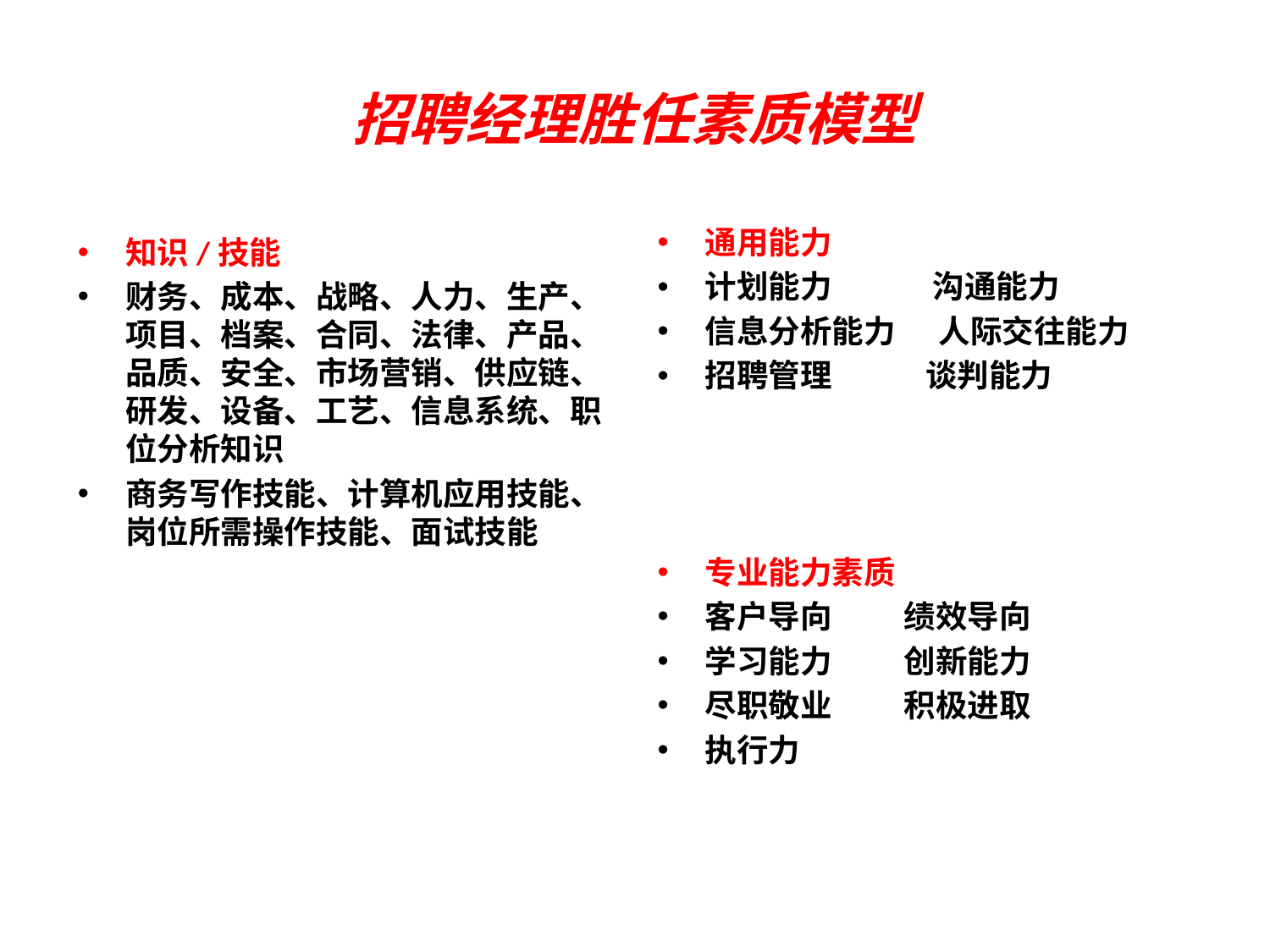

# 招聘经理胜任素质模型
通用能力
计划能力              沟通能力
信息分析能力      人际交往能力
招聘管理             谈判能力
知识/技能
财务、成本、战略、人力、生产、项目、档案、合同、法律、产品、品质、安全、市场营销、供应链、研发、设备、工艺、信息系统、职位分析知识
商务写作技能、计算机应用技能、岗位所需操作技能、面试技能
专业能力素质
客户导向          绩效导向
学习能力          创新能力
尽职敬业          积极进取
执行力